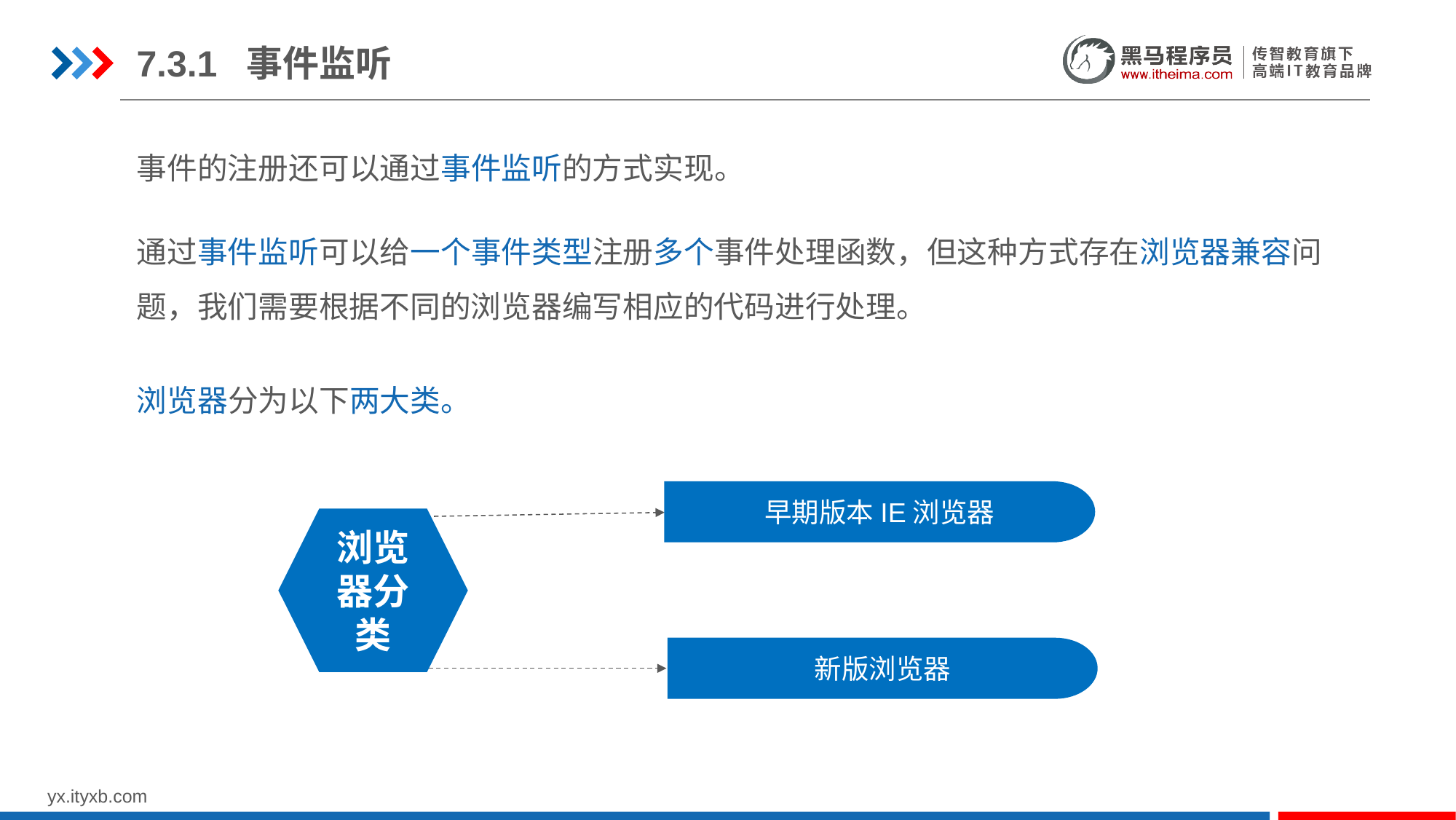

7.3.1  事件监听
事件的注册还可以通过事件监听的方式实现。

通过事件监听可以给一个事件类型注册多个事件处理函数，但这种方式存在浏览器兼容问题，我们需要根据不同的浏览器编写相应的代码进行处理。
浏览器分为以下两大类。
早期版本IE浏览器
浏览器分类
循环语句
循环结构语句
新版浏览器